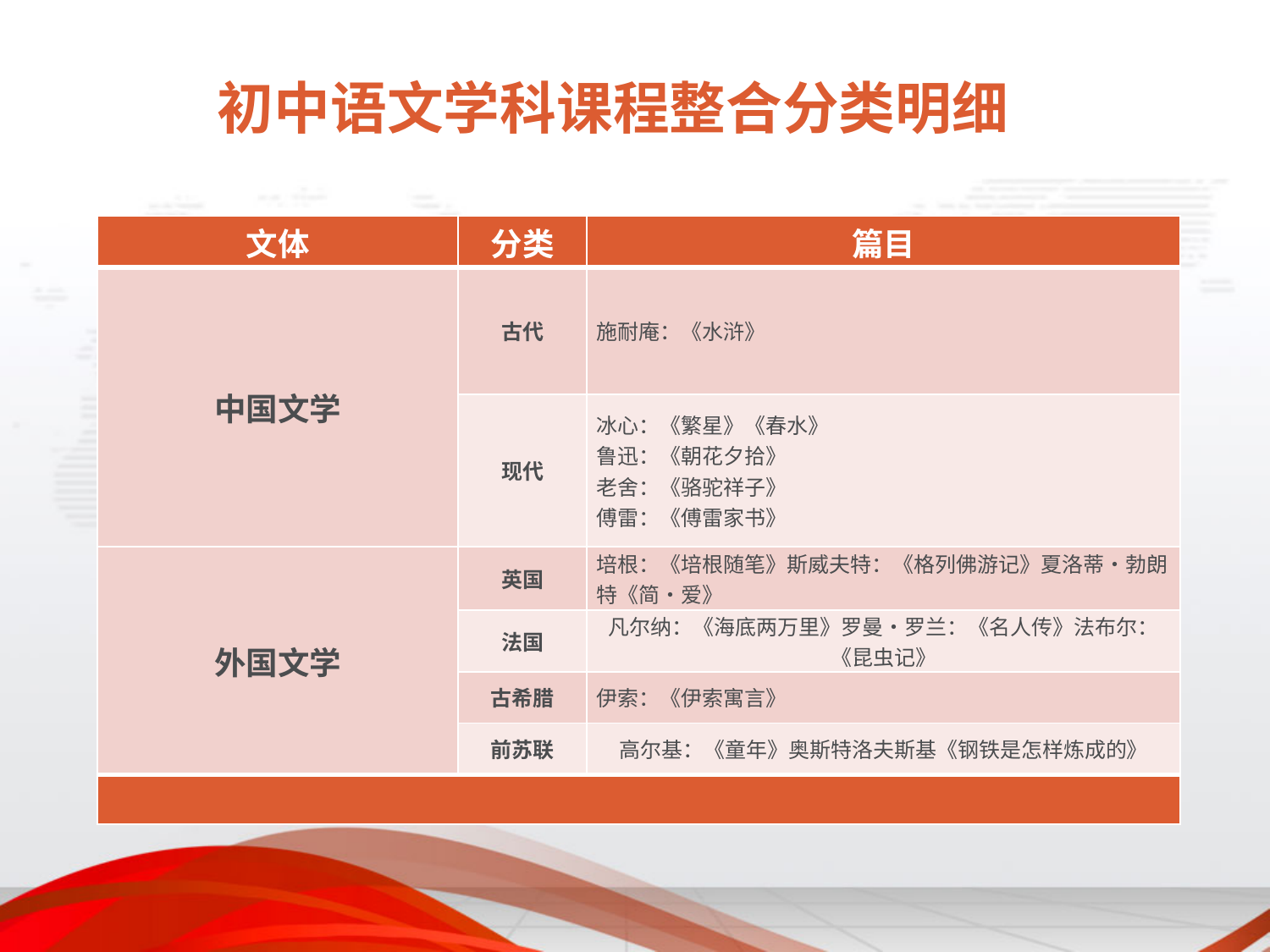

# 初中语文学科课程整合分类明细
| 文体 | 分类 | 篇目 |
| --- | --- | --- |
| 中国文学 | 古代 | 施耐庵：《水浒》 |
|  | 现代 | 冰心：《繁星》《春水》 鲁迅：《朝花夕拾》 老舍：《骆驼祥子》 傅雷：《傅雷家书》 |
| 外国文学 | 英国 | 培根：《培根随笔》斯威夫特：《格列佛游记》夏洛蒂•勃朗特《简•爱》 |
|  | 法国 | 凡尔纳：《海底两万里》罗曼•罗兰：《名人传》法布尔：《昆虫记》 |
|  | 古希腊 | 伊索：《伊索寓言》 |
|  | 前苏联 | 高尔基：《童年》奥斯特洛夫斯基《钢铁是怎样炼成的》 |
|  |  |  |